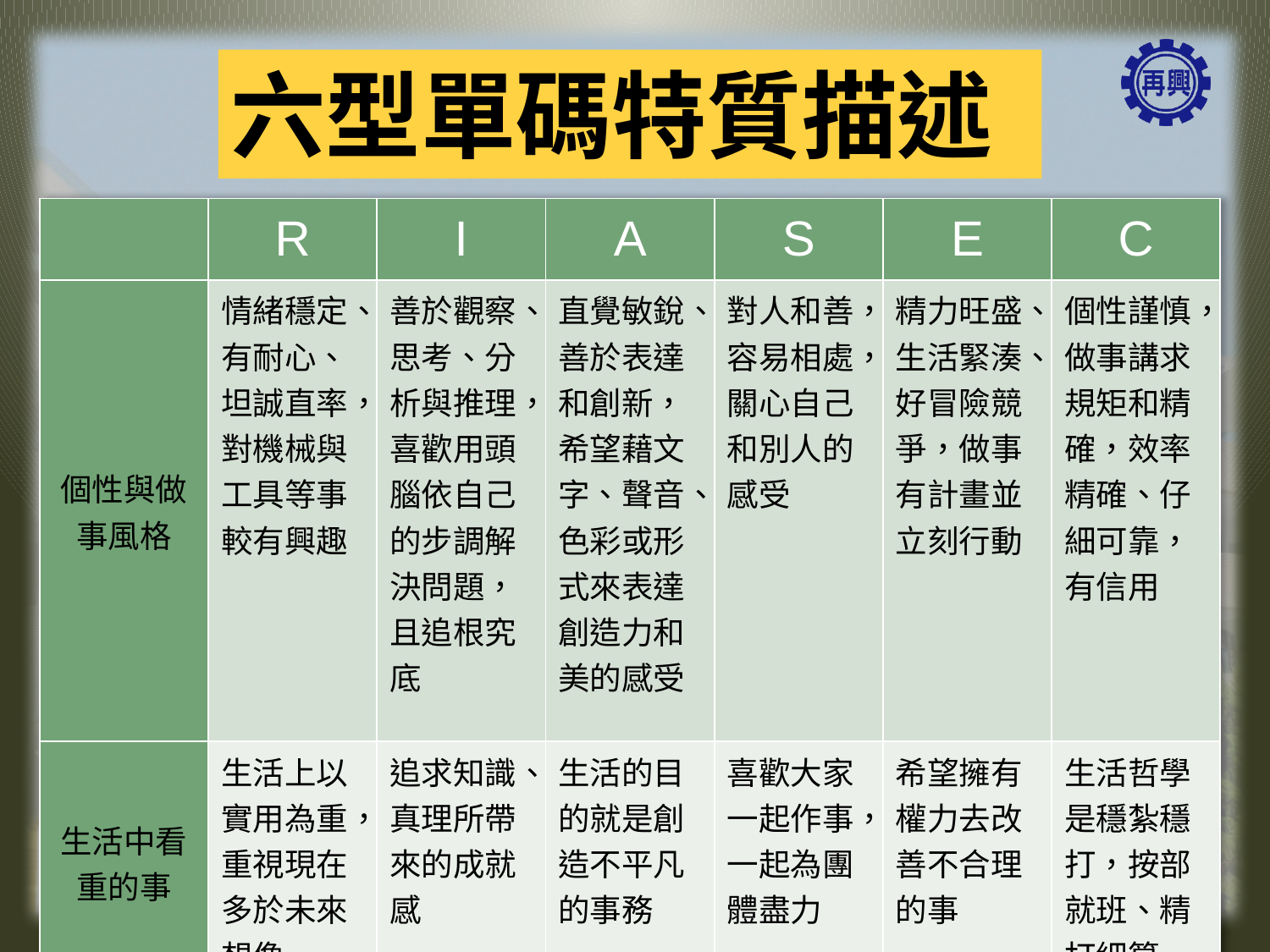

六型單碼特質描述
|  | R | I | A | S | E | C |
| --- | --- | --- | --- | --- | --- | --- |
| 個性與做事風格 | 情緒穩定、有耐心、坦誠直率，對機械與工具等事較有興趣 | 善於觀察、思考、分析與推理，喜歡用頭腦依自己的步調解決問題，且追根究底 | 直覺敏銳、善於表達和創新，希望藉文字、聲音、色彩或形式來表達創造力和美的感受 | 對人和善，容易相處，關心自己和別人的感受 | 精力旺盛、生活緊湊、好冒險競爭，做事有計畫並立刻行動 | 個性謹慎，做事講求規矩和精確，效率精確、仔細可靠，有信用 |
| 生活中看重的事 | 生活上以實用為重，重視現在多於未來想像 | 追求知識、真理所帶來的成就感 | 生活的目的就是創造不平凡的事務 | 喜歡大家一起作事，一起為團體盡力 | 希望擁有權力去改善不合理的事 | 生活哲學是穩紮穩打，按部就班、精打細算 |